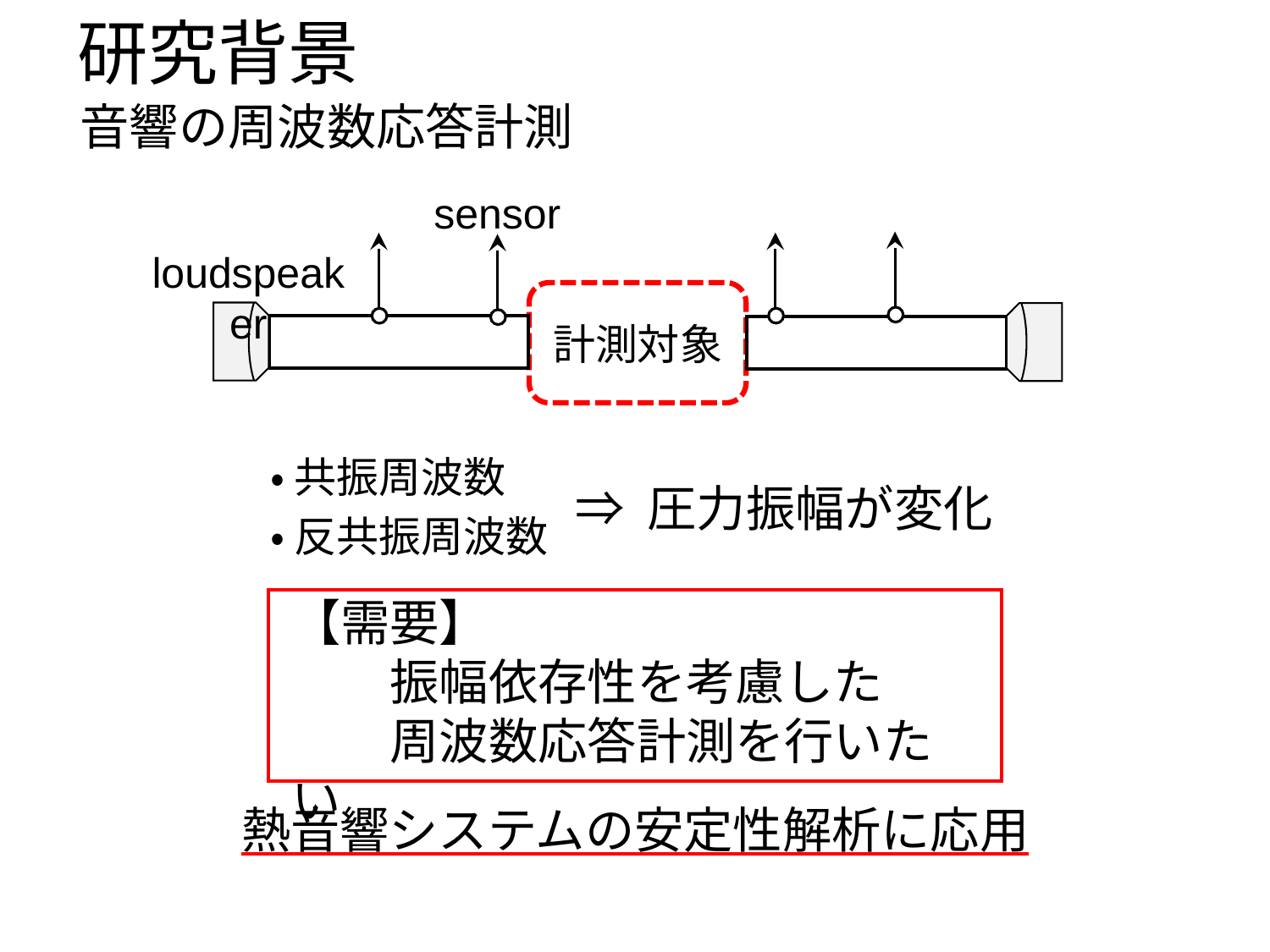

研究背景
音響の周波数応答計測
sensor

計測対象

loudspeaker
・ 共振周波数
・ 反共振周波数
⇒ 圧力振幅が変化
【需要】
　　振幅依存性を考慮した
　　周波数応答計測を行いたい

熱音響システムの安定性解析に応用